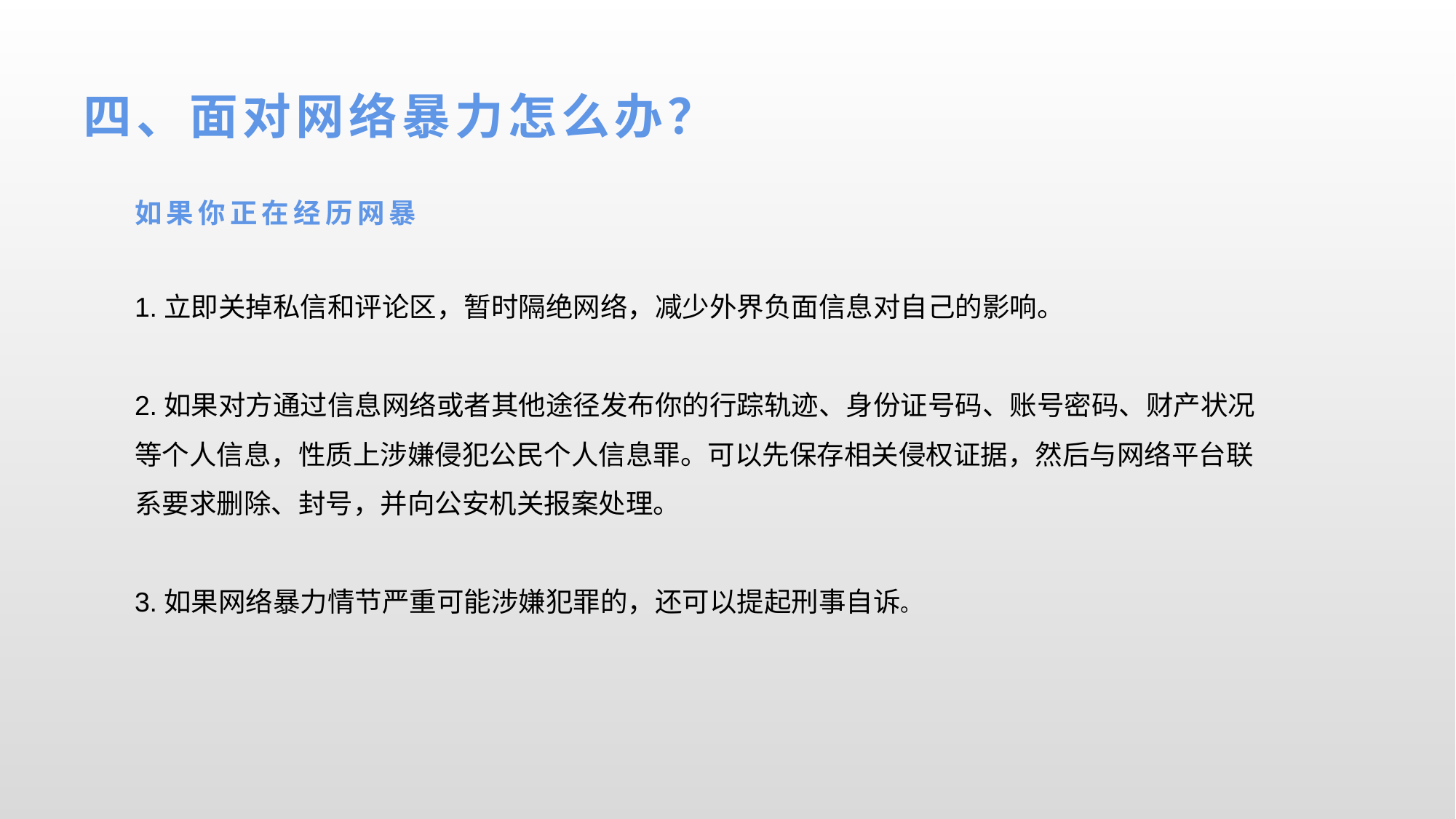

# 四、面对网络暴力怎么办？

如果你正在经历网暴
1.立即关掉私信和评论区，暂时隔绝网络，减少外界负面信息对自己的影响。

2.如果对方通过信息网络或者其他途径发布你的行踪轨迹、身份证号码、账号密码、财产状况等个人信息，性质上涉嫌侵犯公民个人信息罪。可以先保存相关侵权证据，然后与网络平台联系要求删除、封号，并向公安机关报案处理。

3.如果网络暴力情节严重可能涉嫌犯罪的，还可以提起刑事自诉。